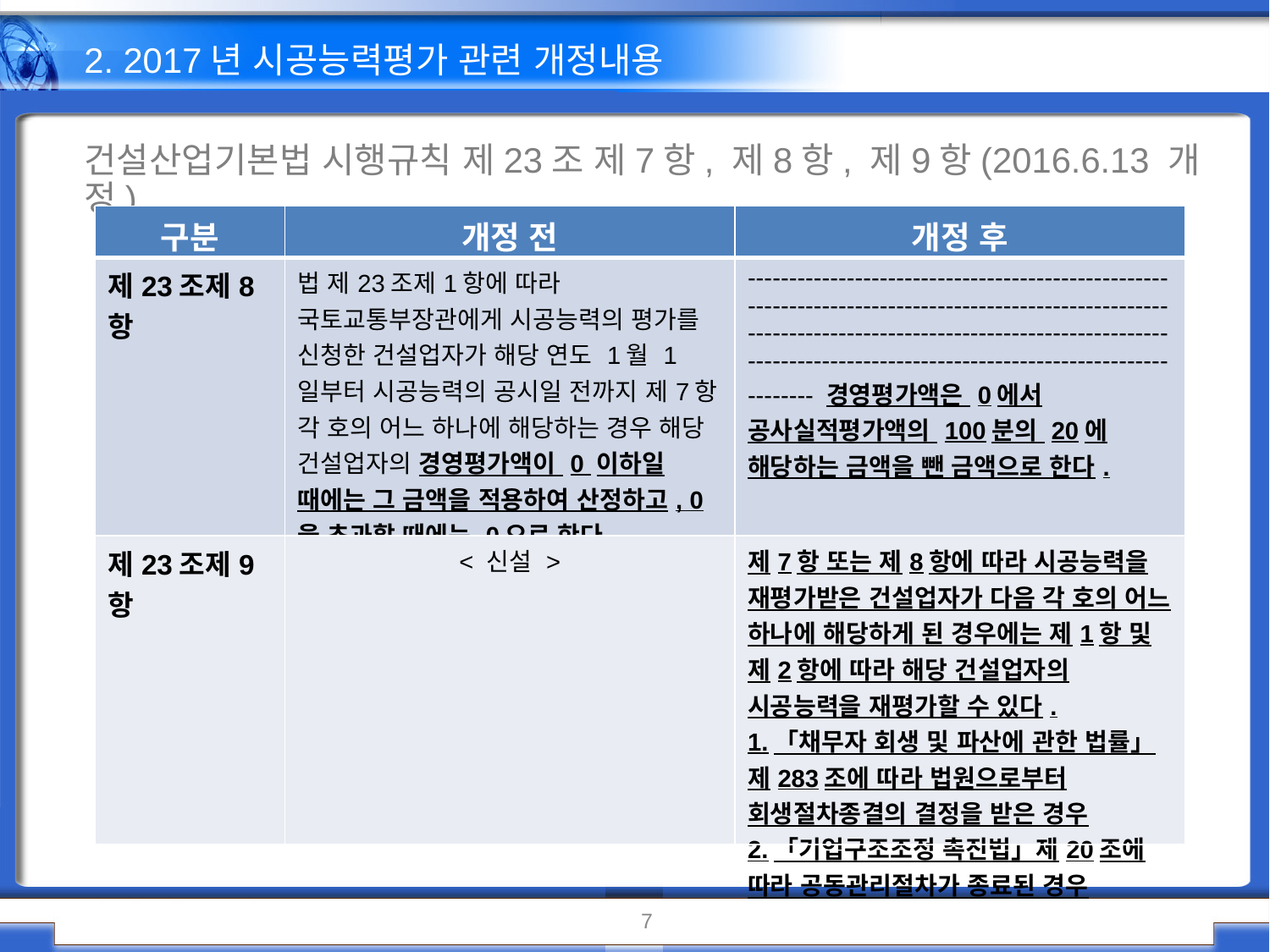

2. 2017년 시공능력평가 관련 개정내용
건설산업기본법 시행규칙 제23조 제7항, 제8항, 제9항(2016.6.13 개정)
| 구분 | 개정 전 | 개정 후 |
| --- | --- | --- |
| 제23조제8항 | 법 제23조제1항에 따라 국토교통부장관에게 시공능력의 평가를 신청한 건설업자가 해당 연도 1월 1일부터 시공능력의 공시일 전까지 제7항 각 호의 어느 하나에 해당하는 경우 해당 건설업자의 경영평가액이 0 이하일 때에는 그 금액을 적용하여 산정하고, 0을 초과할 때에는 0으로 한다. | -------------------------------------------------------------------------------------------------------------------------------------------------------------------------------------------------------------------- 경영평가액은 0에서 공사실적평가액의 100분의 20에 해당하는 금액을 뺀 금액으로 한다. |
| 제23조제9항 | < 신설 > | 제7항 또는 제8항에 따라 시공능력을 재평가받은 건설업자가 다음 각 호의 어느 하나에 해당하게 된 경우에는 제1항 및 제2항에 따라 해당 건설업자의 시공능력을 재평가할 수 있다. 1.「채무자 회생 및 파산에 관한 법률」 제283조에 따라 법원으로부터 회생절차종결의 결정을 받은 경우 2.「기업구조조정 촉진법」제20조에 따라 공동관리절차가 종료된 경우 |
7